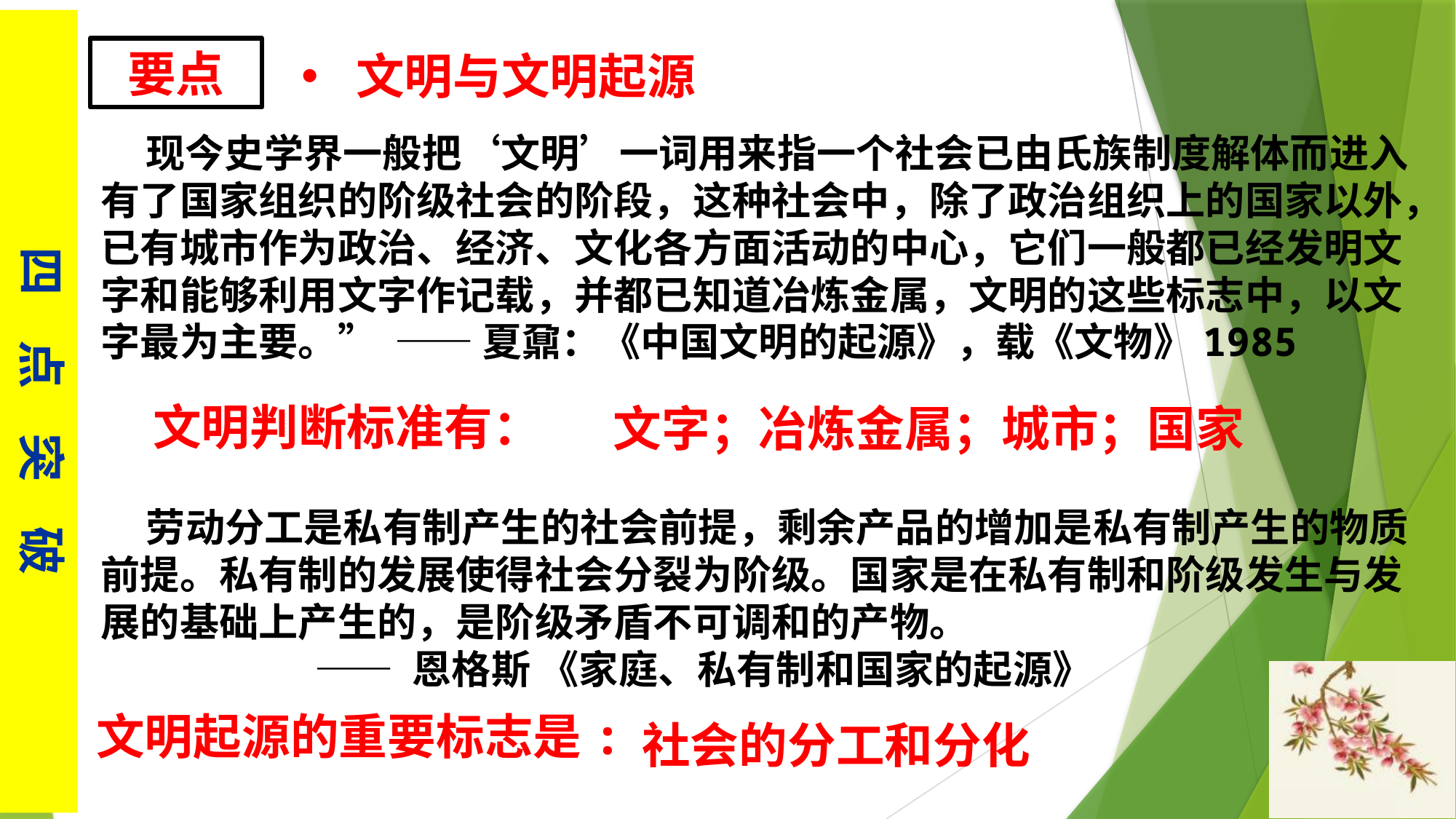

四    点    突    破
要点
文明与文明起源
    现今史学界一般把‘文明’一词用来指一个社会已由氏族制度解体而进入有了国家组织的阶级社会的阶段，这种社会中，除了政治组织上的国家以外，已有城市作为政治、经济、文化各方面活动的中心，它们一般都已经发明文字和能够利用文字作记载，并都已知道冶炼金属，文明的这些标志中，以文字最为主要。”  —— 夏鼐：《中国文明的起源》，载《文物》1985
文明判断标准有：
文字；冶炼金属；城市；国家
    劳动分工是私有制产生的社会前提，剩余产品的增加是私有制产生的物质前提。私有制的发展使得社会分裂为阶级。国家是在私有制和阶级发生与发展的基础上产生的，是阶级矛盾不可调和的产物。
                        —— 恩格斯 《家庭、私有制和国家的起源》
文明起源的重要标志是:
社会的分工和分化